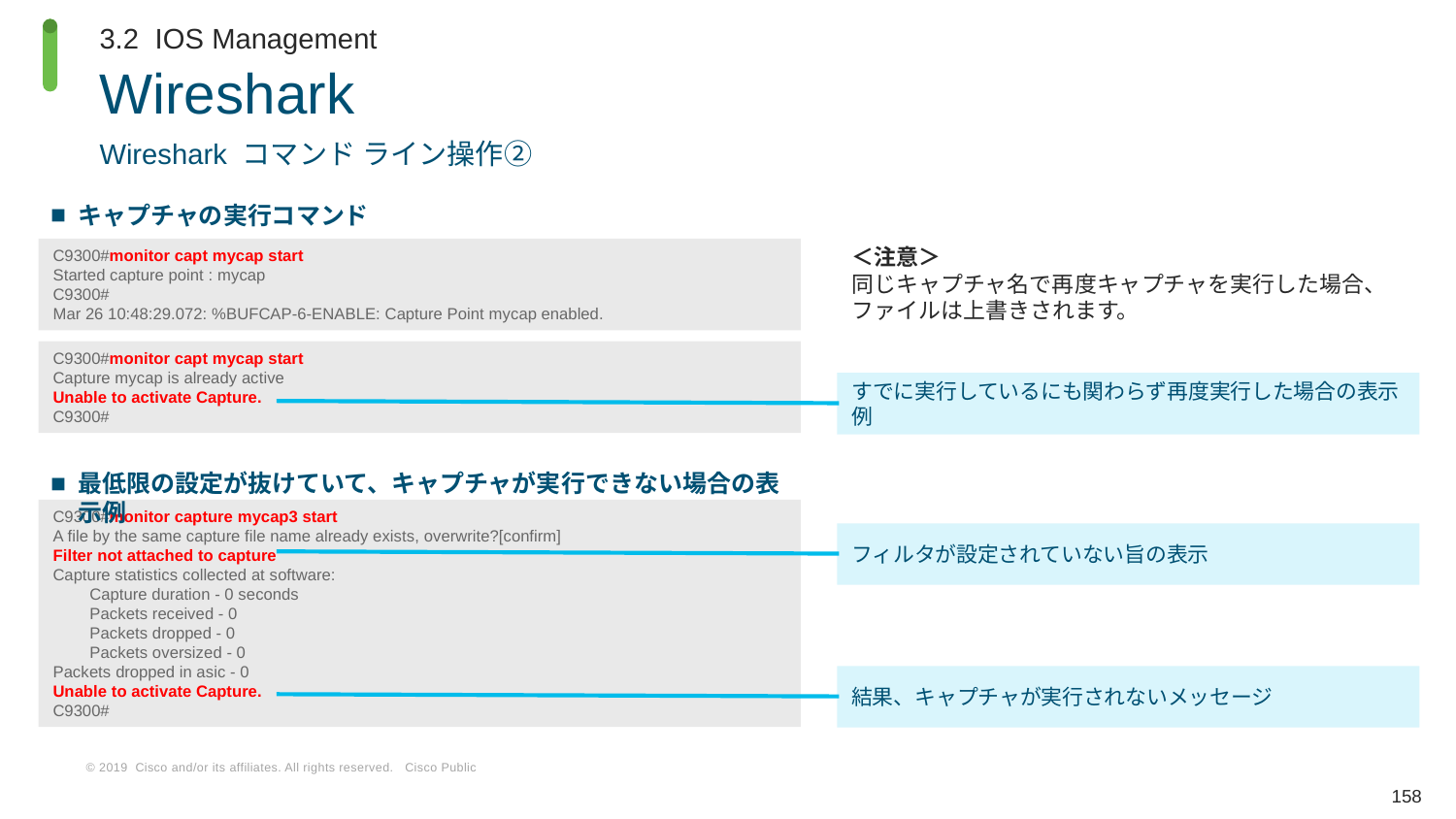

3.2  IOS Management
# Wireshark
Wireshark コマンド ライン操作②
キャプチャの実行コマンド
＜注意＞
同じキャプチャ名で再度キャプチャを実行した場合、ファイルは上書きされます。
C9300#monitor capt mycap start
Started capture point : mycap
C9300#
Mar 26 10:48:29.072: %BUFCAP-6-ENABLE: Capture Point mycap enabled.
C9300#monitor capt mycap start
Capture mycap is already active
Unable to activate Capture.
C9300#
すでに実行しているにも関わらず再度実行した場合の表示例
最低限の設定が抜けていて、キャプチャが実行できない場合の表示例
C9300#monitor capture mycap3 start
A file by the same capture file name already exists, overwrite?[confirm]
Filter not attached to capture
Capture statistics collected at software:
        Capture duration - 0 seconds
        Packets received - 0
        Packets dropped - 0
        Packets oversized - 0
Packets dropped in asic - 0
Unable to activate Capture.
C9300#
フィルタが設定されていない旨の表示
結果、キャプチャが実行されないメッセージ
158